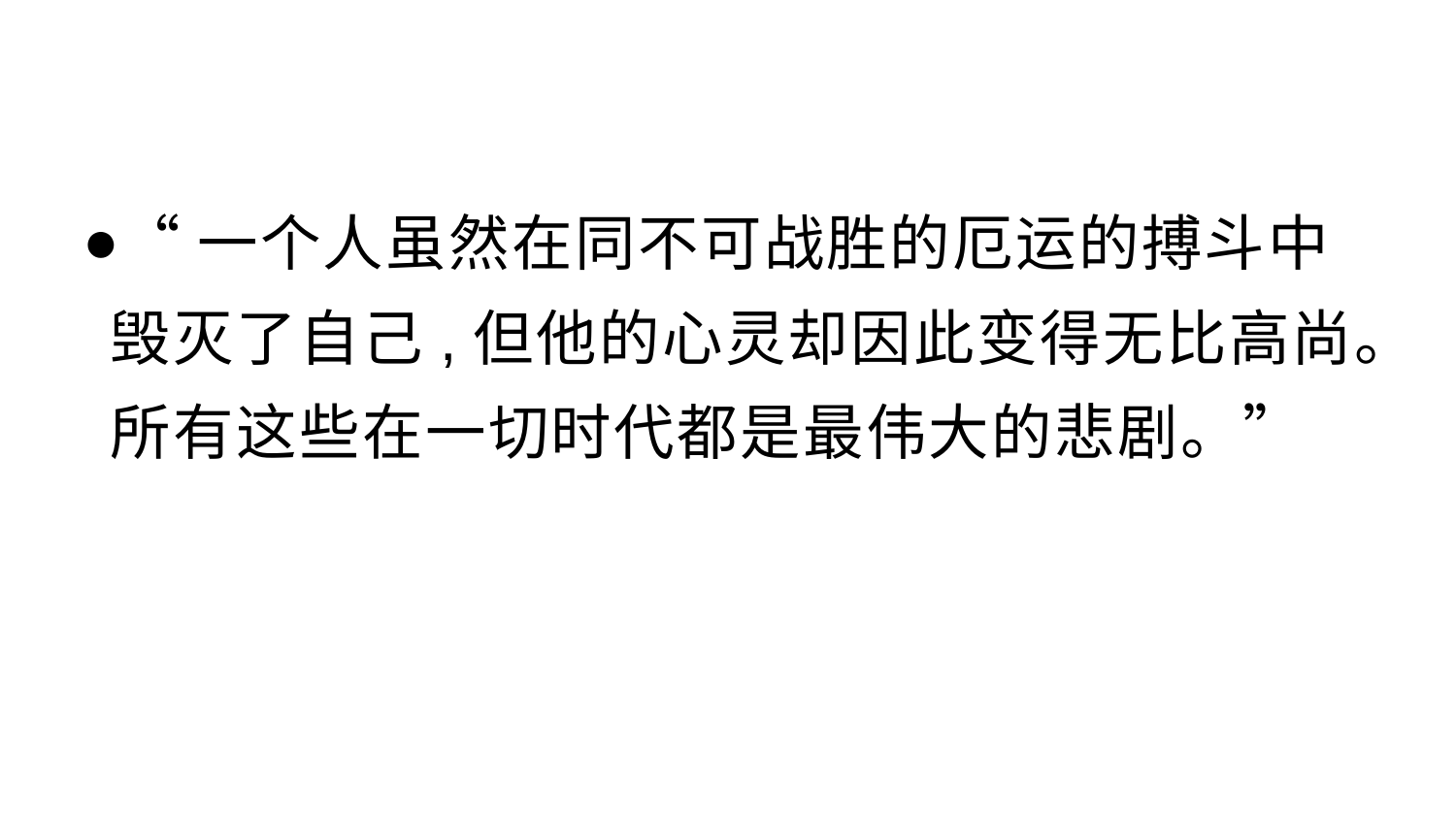

“一个人虽然在同不可战胜的厄运的搏斗中毁灭了自己,但他的心灵却因此变得无比高尚。所有这些在一切时代都是最伟大的悲剧。”